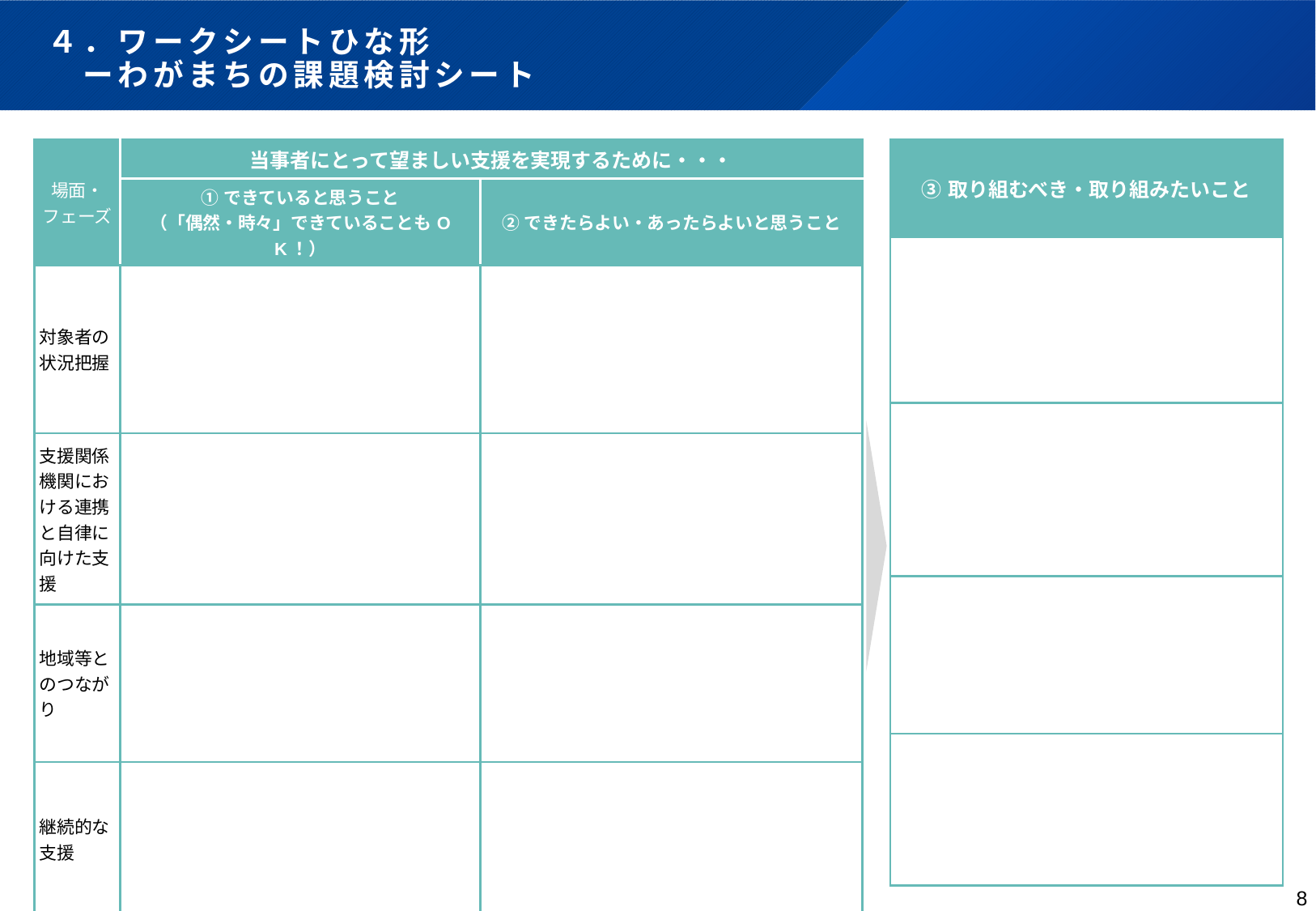

# ４．ワークシートひな形 　ーわがまちの課題検討シート
| 場面・ フェーズ | 当事者にとって望ましい支援を実現するために・・・ |  |
| --- | --- | --- |
|  | ①できていると思うこと （「偶然・時々」できていることもOK！） | ②できたらよい・あったらよいと思うこと |
| 対象者の状況把握 |  |  |
| 支援関係機関における連携と自律に向けた支援 |  |  |
| 地域等とのつながり |  |  |
| 継続的な支援 |  |  |
| ③取り組むべき・取り組みたいこと |
| --- |
|  |
|  |
|  |
|  |

8